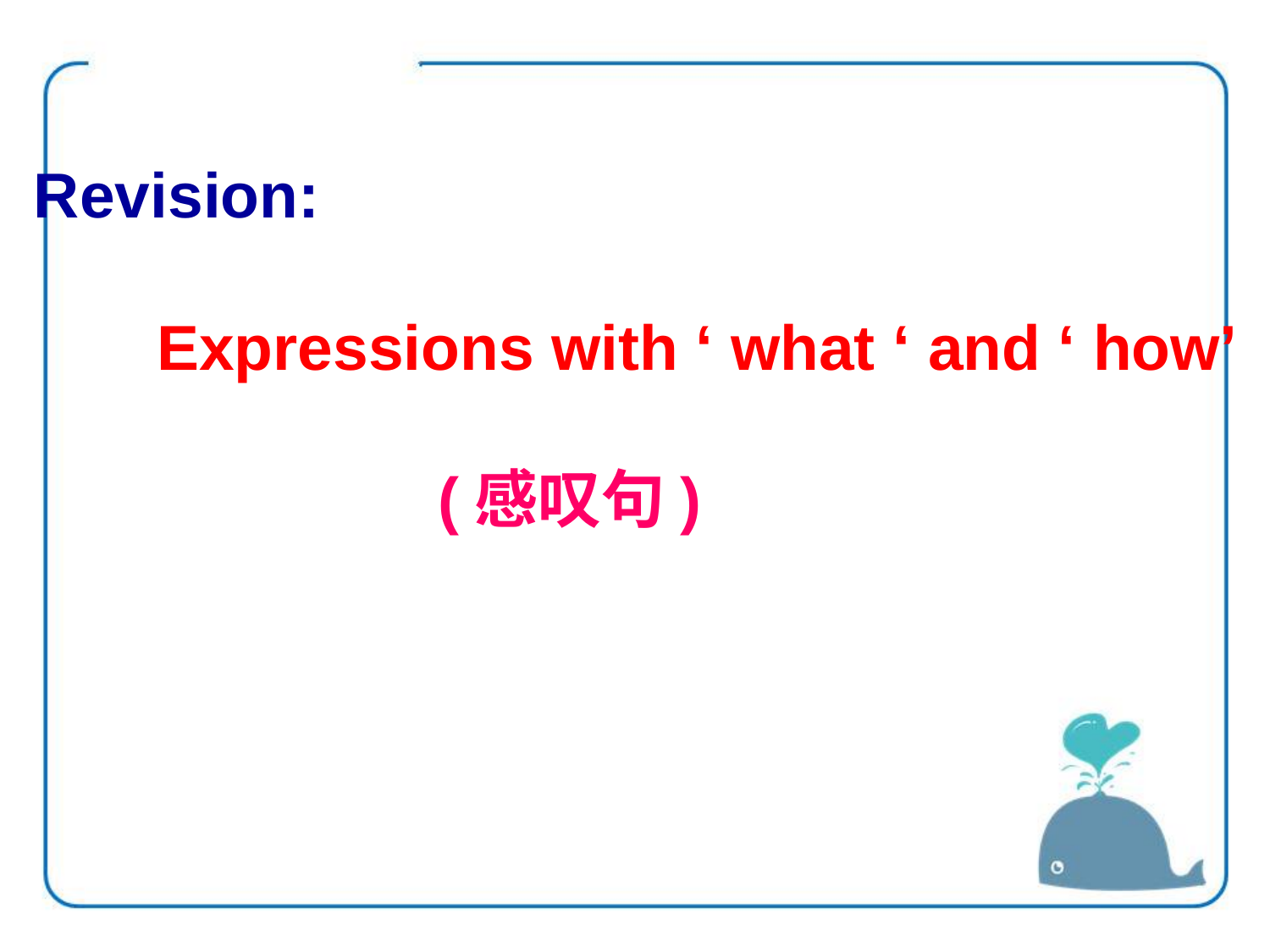

Revision:

       Expressions with ‘ what ‘ and ‘ how’

                       (感叹句)